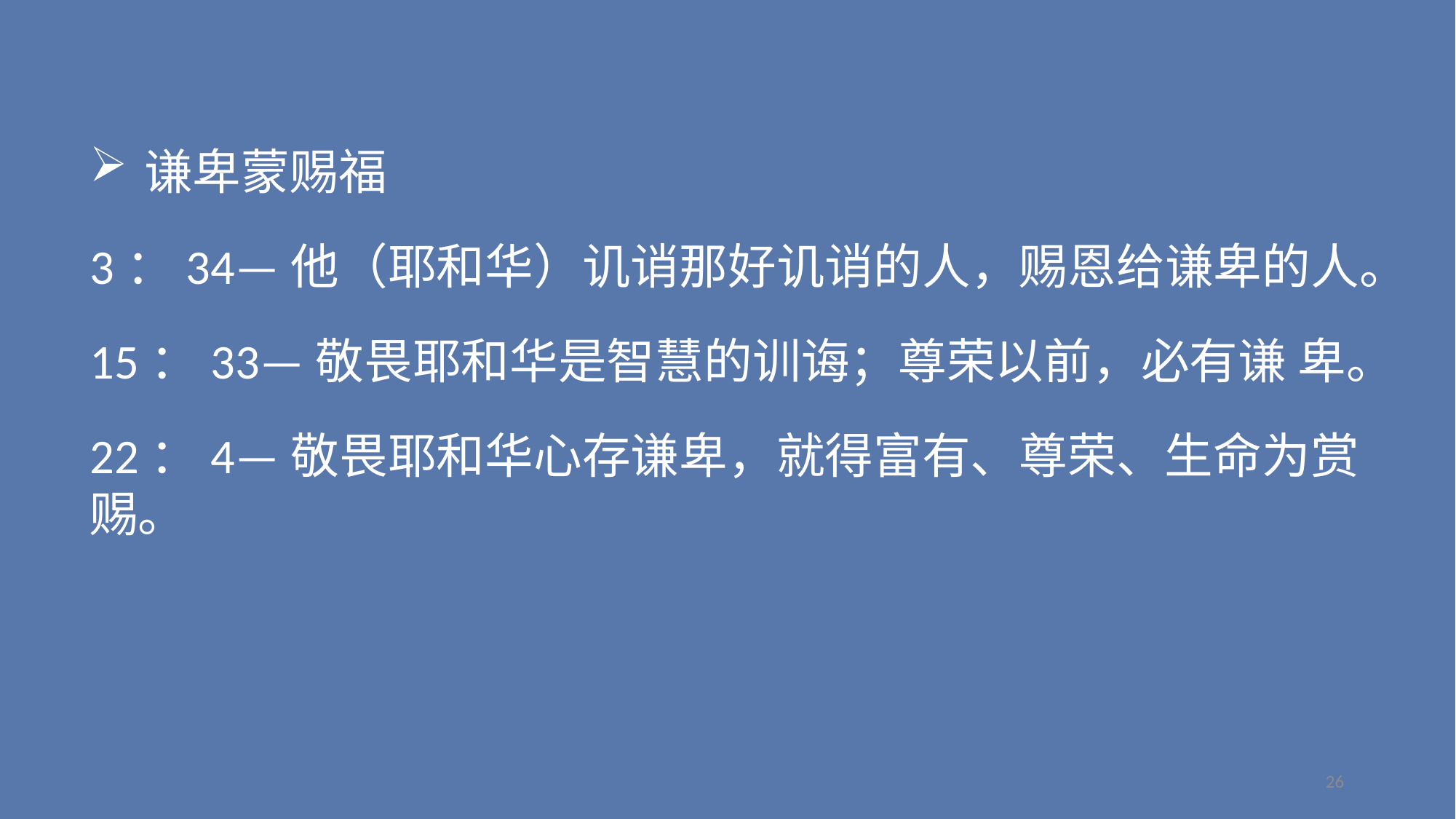

谦卑蒙赐福
3：34—他（耶和华）讥诮那好讥诮的人，赐恩给谦卑的人。
15：33—敬畏耶和华是智慧的训诲；尊荣以前，必有谦 卑。
22：4—敬畏耶和华心存谦卑，就得富有、尊荣、生命为赏赐。
26